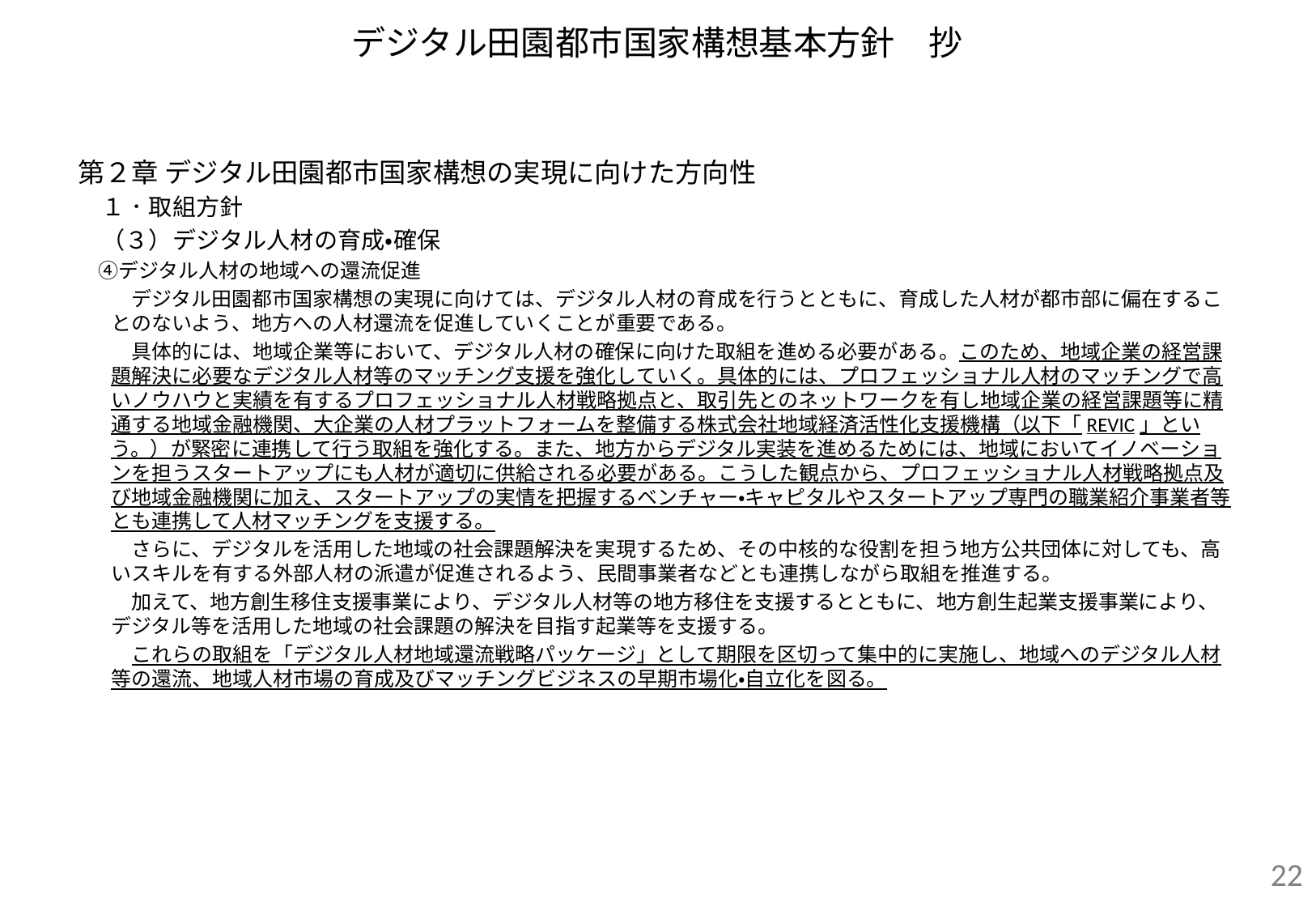

# デジタル田園都市国家構想基本方針　抄
第２章 デジタル田園都市国家構想の実現に向けた方向性
　１．取組方針
　（３）デジタル人材の育成・確保
　④デジタル人材の地域への還流促進
　デジタル田園都市国家構想の実現に向けては、デジタル人材の育成を行うとともに、育成した人材が都市部に偏在することのないよう、地方への人材還流を促進していくことが重要である。
　具体的には、地域企業等において、デジタル人材の確保に向けた取組を進める必要がある。このため、地域企業の経営課題解決に必要なデジタル人材等のマッチング支援を強化していく。具体的には、プロフェッショナル人材のマッチングで高いノウハウと実績を有するプロフェッショナル人材戦略拠点と、取引先とのネットワークを有し地域企業の経営課題等に精通する地域金融機関、大企業の人材プラットフォームを整備する株式会社地域経済活性化支援機構（以下「REVIC」という。）が緊密に連携して行う取組を強化する。また、地方からデジタル実装を進めるためには、地域においてイノベーションを担うスタートアップにも人材が適切に供給される必要がある。こうした観点から、プロフェッショナル人材戦略拠点及び地域金融機関に加え、スタートアップの実情を把握するベンチャー・キャピタルやスタートアップ専門の職業紹介事業者等とも連携して人材マッチングを支援する。
　さらに、デジタルを活用した地域の社会課題解決を実現するため、その中核的な役割を担う地方公共団体に対しても、高いスキルを有する外部人材の派遣が促進されるよう、民間事業者などとも連携しながら取組を推進する。
　加えて、地方創生移住支援事業により、デジタル人材等の地方移住を支援するとともに、地方創生起業支援事業により、デジタル等を活用した地域の社会課題の解決を目指す起業等を支援する。
　これらの取組を「デジタル人材地域還流戦略パッケージ」として期限を区切って集中的に実施し、地域へのデジタル人材等の還流、地域人材市場の育成及びマッチングビジネスの早期市場化・自立化を図る。
22